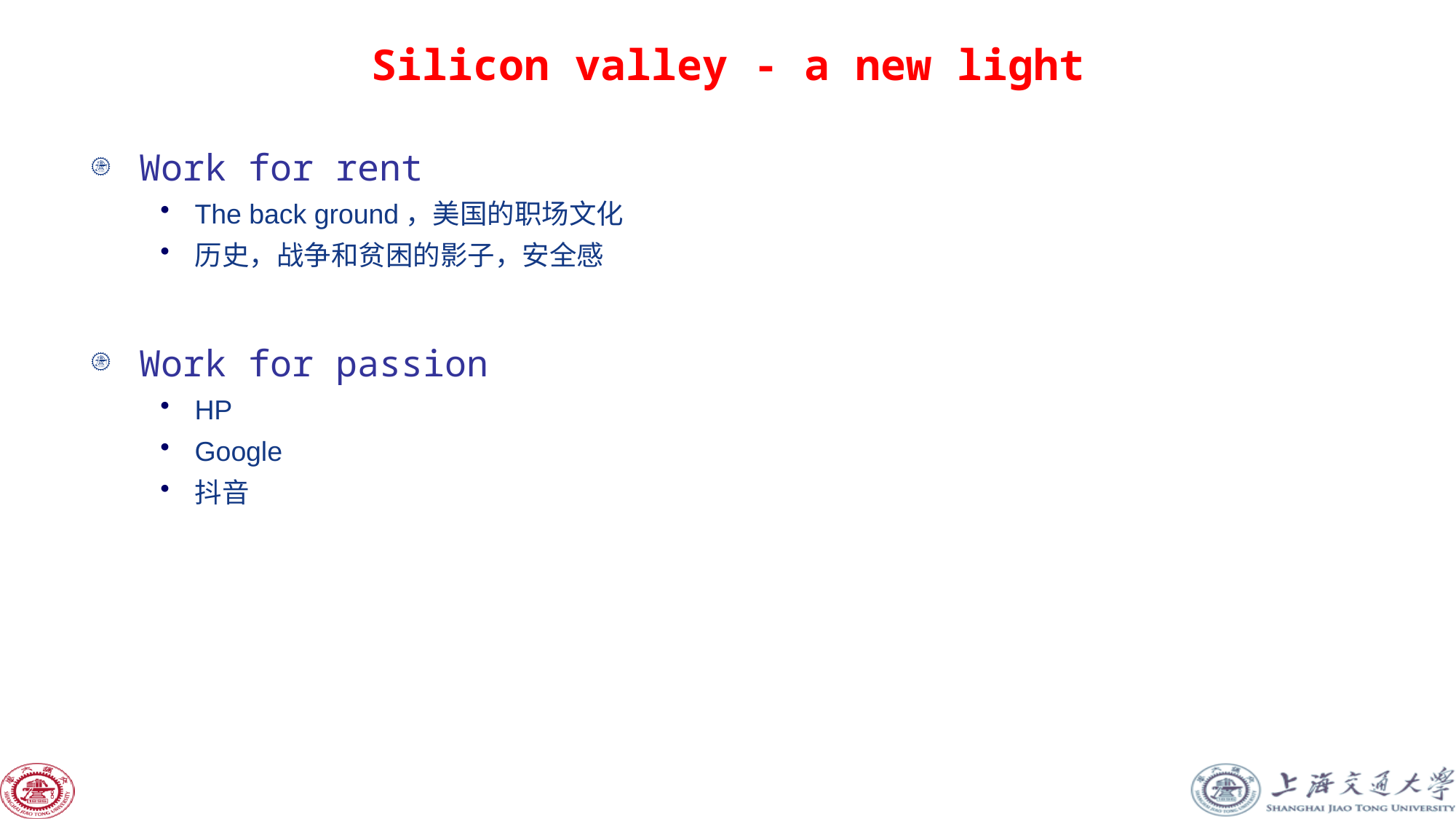

# Silicon valley - a new light
Work for rent
The back ground，美国的职场文化
历史，战争和贫困的影子，安全感

Work for passion
HP
Google
抖音